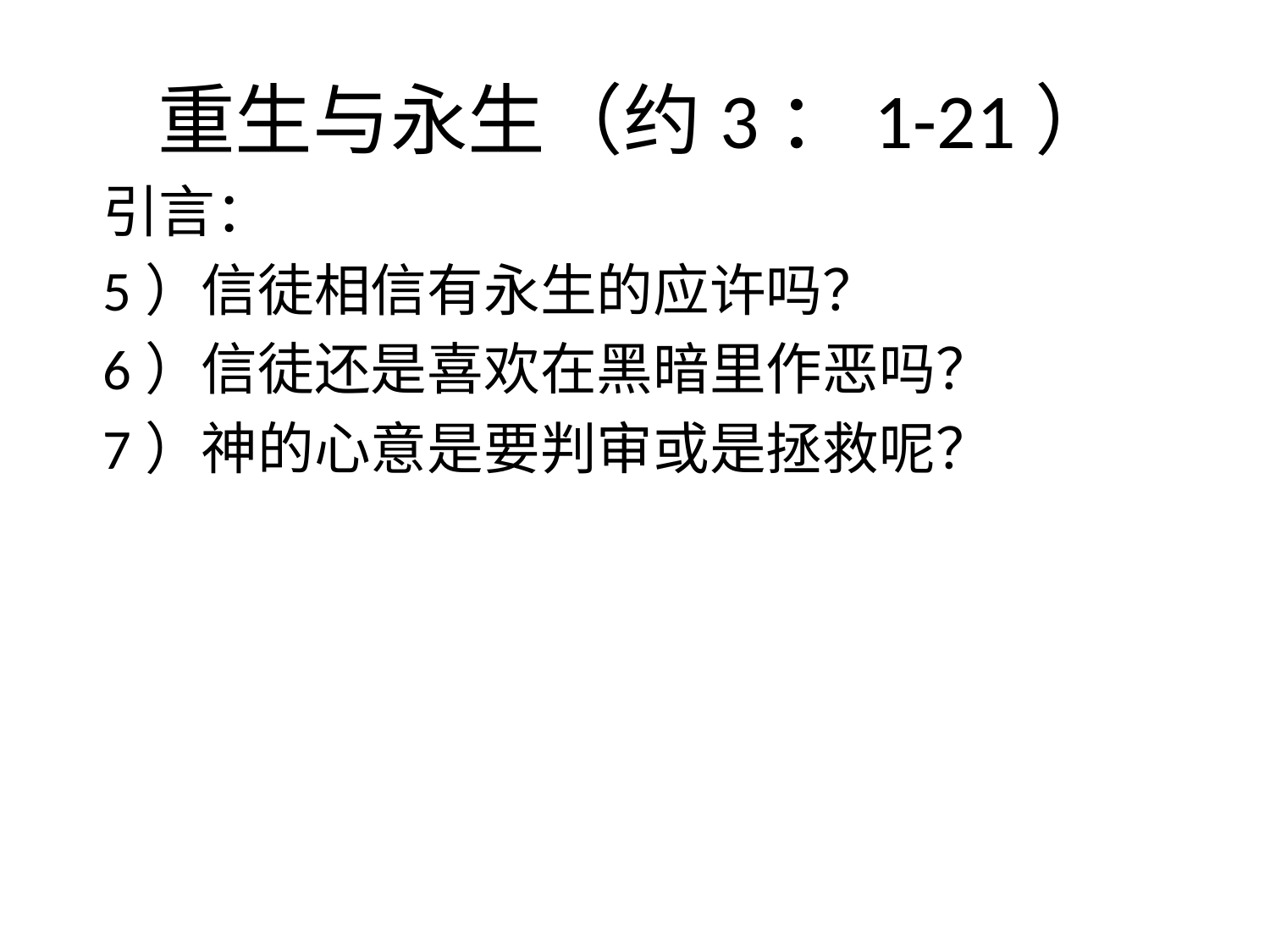

# 重生与永生（约3：1-21）
引言：
5）信徒相信有永生的应许吗？
6）信徒还是喜欢在黑暗里作恶吗？
7）神的心意是要判审或是拯救呢？